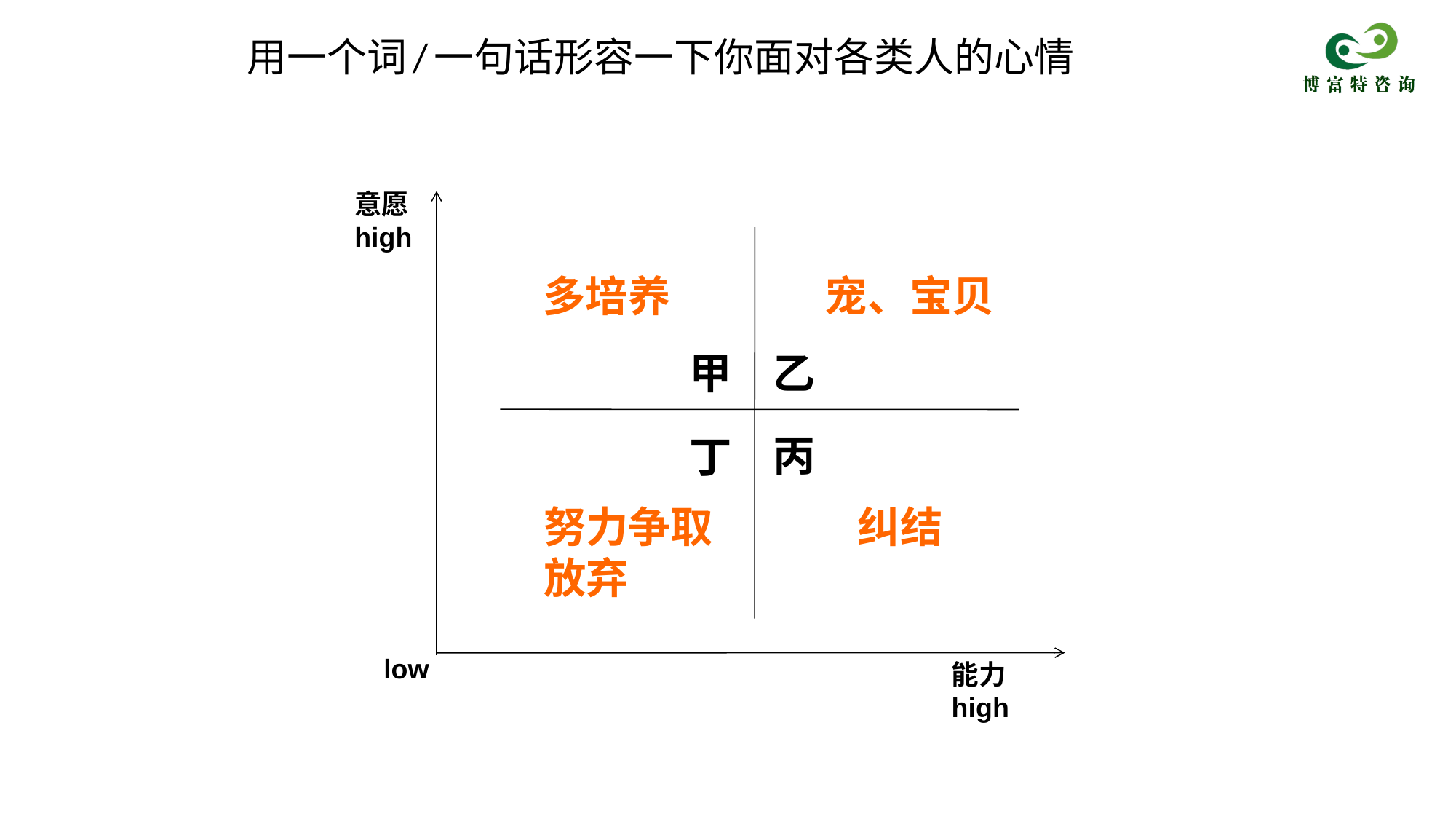

# 用一个词/一句话形容一下你面对各类人的心情
意愿high
多培养
宠、宝贝
甲
乙
丙
丁
努力争取
放弃
纠结
low
能力high